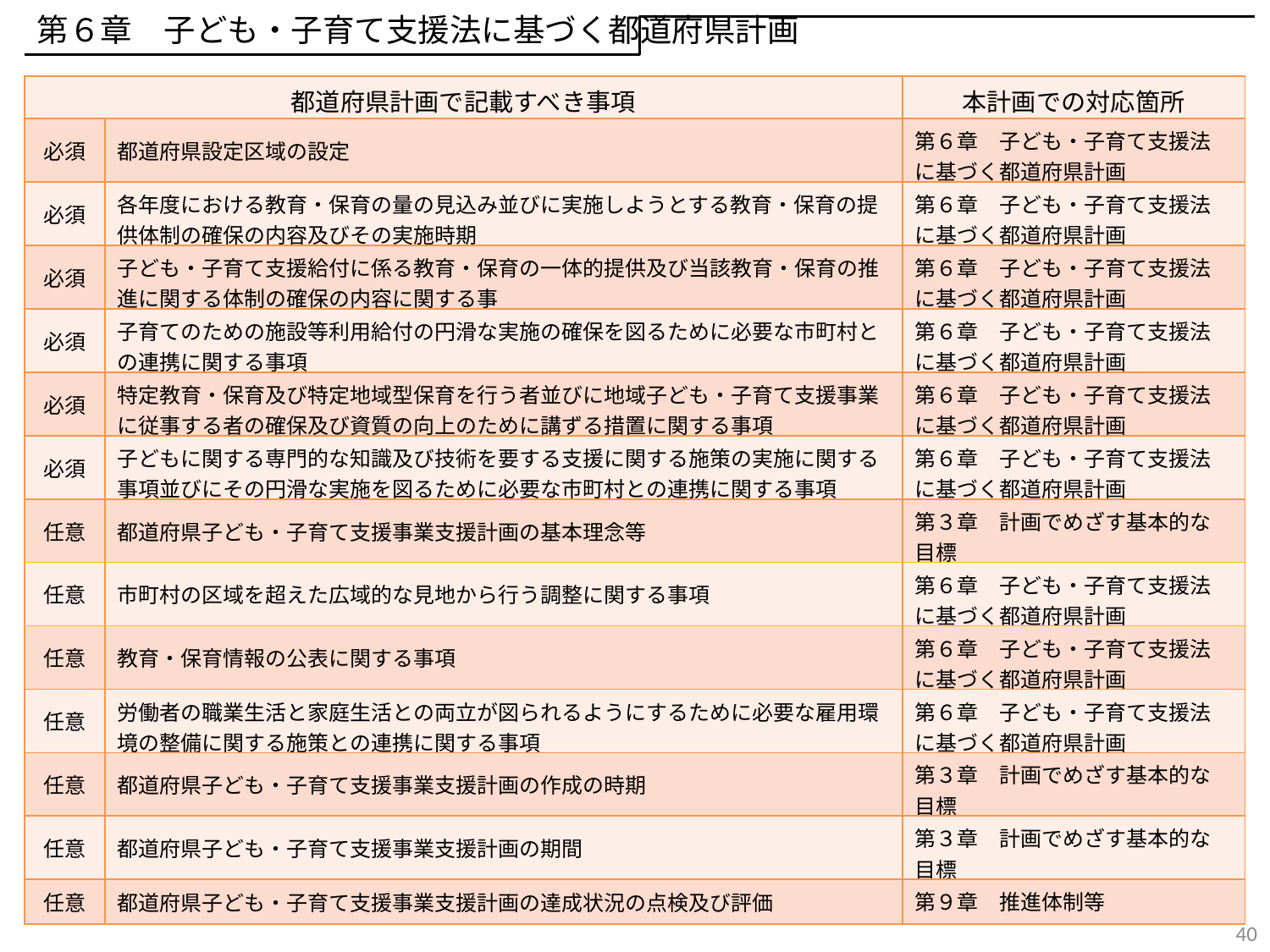

第６章　子ども・子育て支援法に基づく都道府県計画
| 都道府県計画で記載すべき事項 |  | 本計画での対応箇所 |
| --- | --- | --- |
| 必須 | 都道府県設定区域の設定 | 第６章　子ども・子育て支援法に基づく都道府県計画 |
| 必須 | 各年度における教育・保育の量の見込み並びに実施しようとする教育・保育の提供体制の確保の内容及びその実施時期 | 第６章　子ども・子育て支援法に基づく都道府県計画 |
| 必須 | 子ども・子育て支援給付に係る教育・保育の一体的提供及び当該教育・保育の推進に関する体制の確保の内容に関する事 | 第６章　子ども・子育て支援法に基づく都道府県計画 |
| 必須 | 子育てのための施設等利用給付の円滑な実施の確保を図るために必要な市町村との連携に関する事項 | 第６章　子ども・子育て支援法に基づく都道府県計画 |
| 必須 | 特定教育・保育及び特定地域型保育を行う者並びに地域子ども・子育て支援事業に従事する者の確保及び資質の向上のために講ずる措置に関する事項 | 第６章　子ども・子育て支援法に基づく都道府県計画 |
| 必須 | 子どもに関する専門的な知識及び技術を要する支援に関する施策の実施に関する事項並びにその円滑な実施を図るために必要な市町村との連携に関する事項 | 第６章　子ども・子育て支援法に基づく都道府県計画 |
| 任意 | 都道府県子ども・子育て支援事業支援計画の基本理念等 | 第３章　計画でめざす基本的な目標 |
| 任意 | 市町村の区域を超えた広域的な見地から行う調整に関する事項 | 第６章　子ども・子育て支援法に基づく都道府県計画 |
| 任意 | 教育・保育情報の公表に関する事項 | 第６章　子ども・子育て支援法に基づく都道府県計画 |
| 任意 | 労働者の職業生活と家庭生活との両立が図られるようにするために必要な雇用環境の整備に関する施策との連携に関する事項 | 第６章　子ども・子育て支援法に基づく都道府県計画 |
| 任意 | 都道府県子ども・子育て支援事業支援計画の作成の時期 | 第３章　計画でめざす基本的な目標 |
| 任意 | 都道府県子ども・子育て支援事業支援計画の期間 | 第３章　計画でめざす基本的な目標 |
| 任意 | 都道府県子ども・子育て支援事業支援計画の達成状況の点検及び評価 | 第９章　推進体制等 |
40